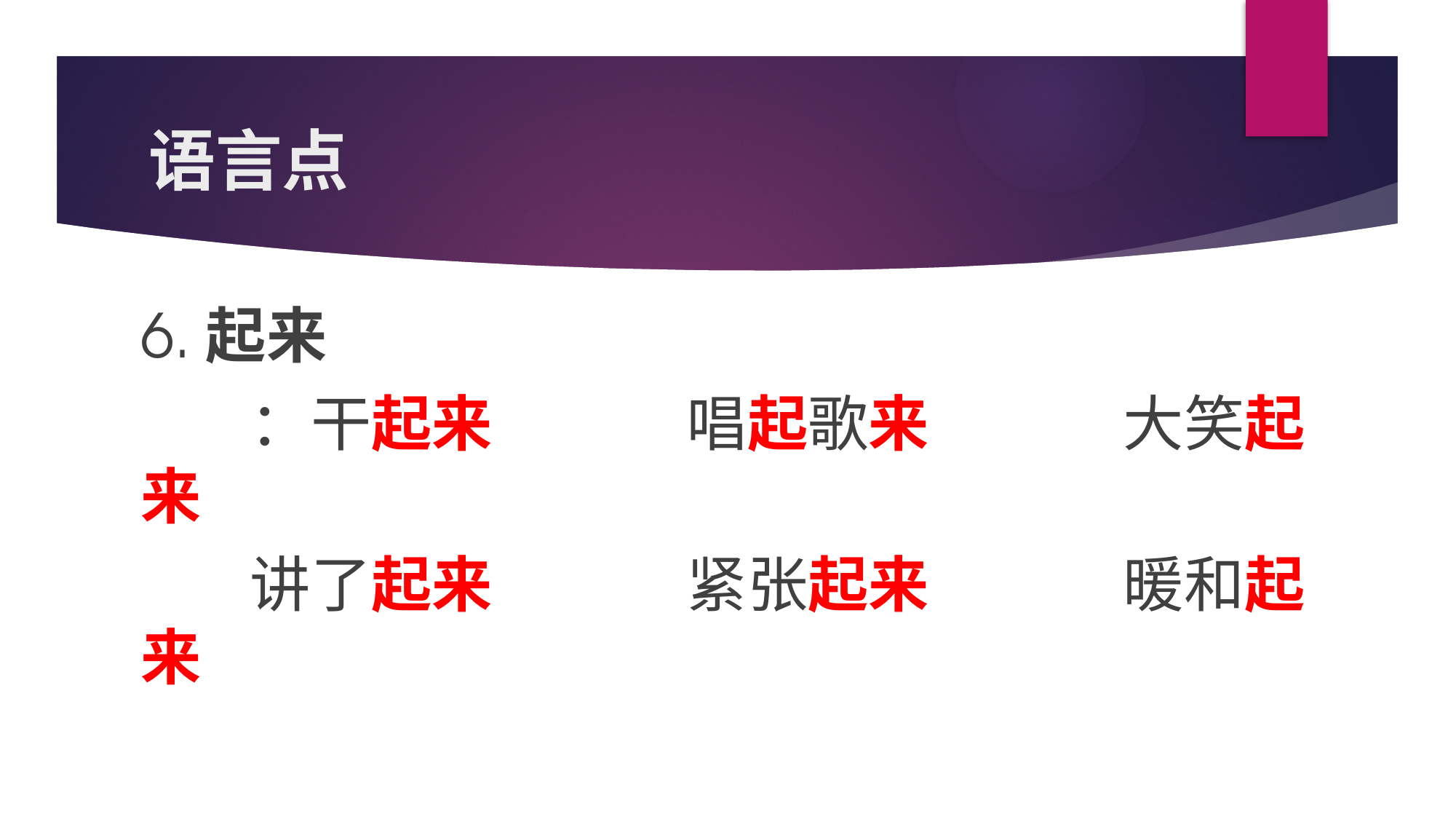

# 语言点
6.起来
	：干起来		唱起歌来		大笑起来
	讲了起来		紧张起来		暖和起来